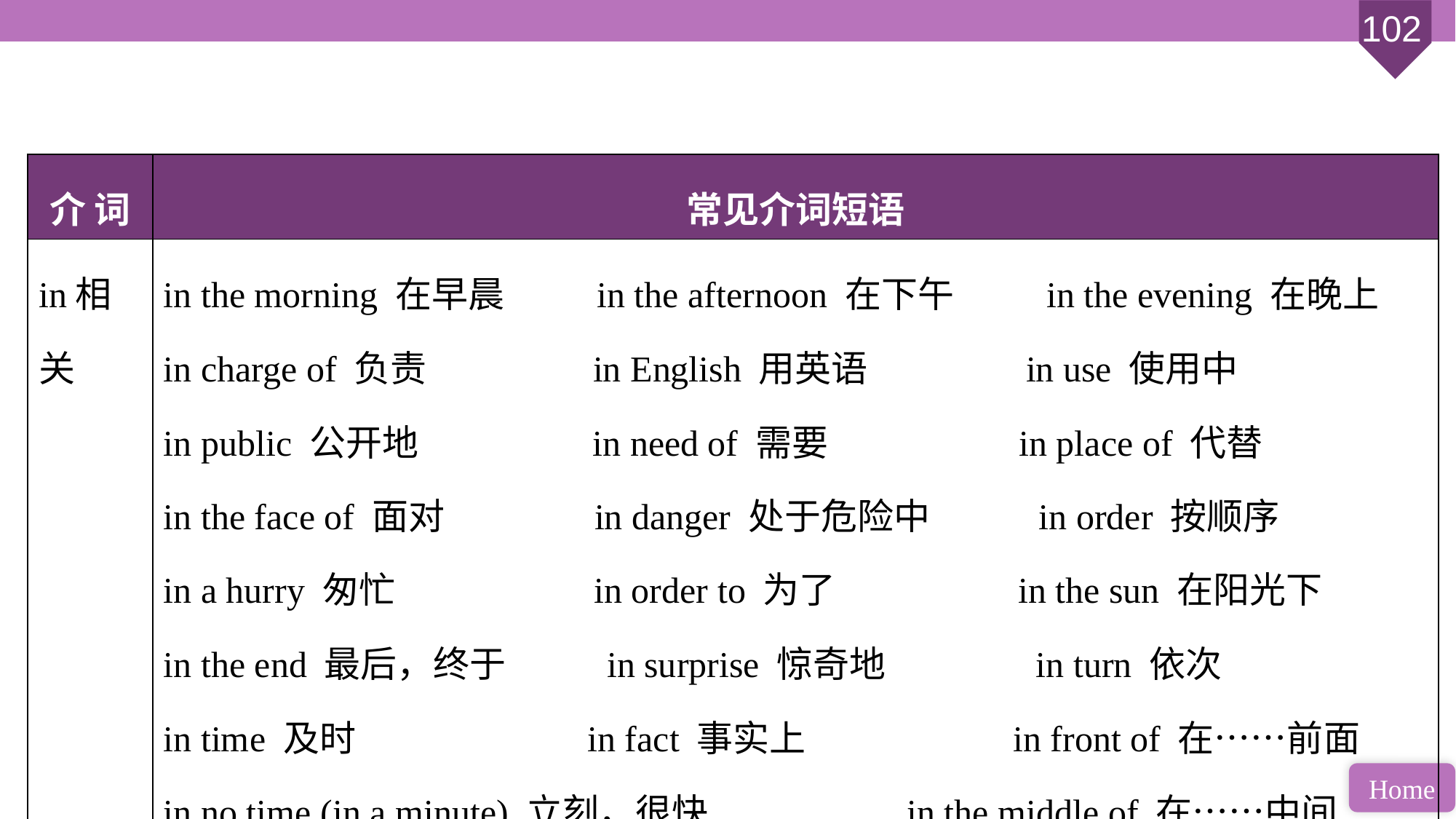

| 介 词 | 常见介词短语 |
| --- | --- |
| in相关 | in the morning 在早晨 in the afternoon 在下午 in the evening 在晚上 in charge of 负责 in English 用英语 in use 使用中 in public 公开地 in need of 需要 in place of 代替 in the face of 面对 in danger 处于危险中 in order 按顺序 in a hurry 匆忙 in order to 为了 in the sun 在阳光下 in the end 最后，终于 in surprise 惊奇地 in turn 依次 in time 及时 in fact 事实上 in front of 在……前面 in no time (in a minute) 立刻，很快 in the middle of 在……中间 |